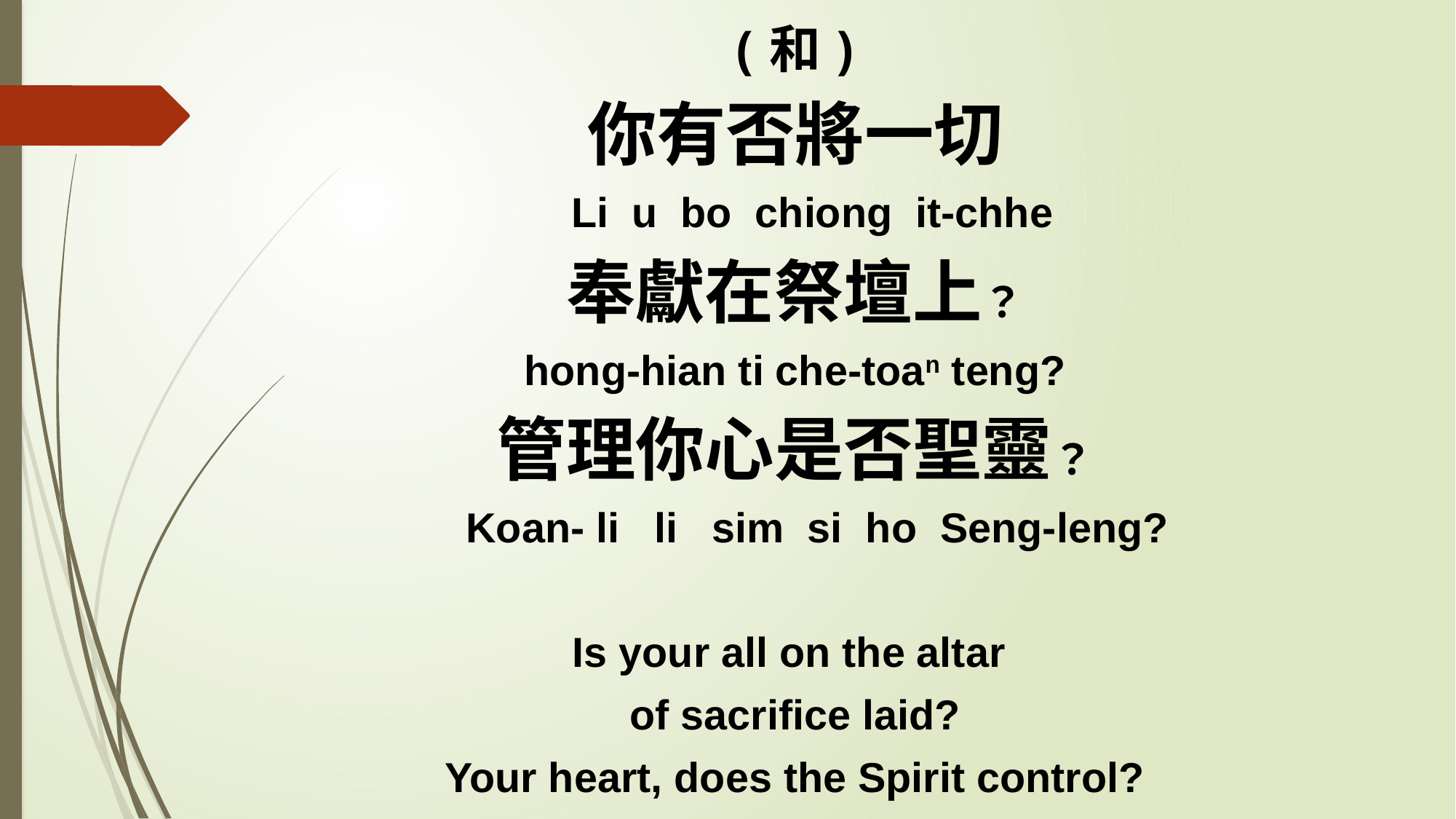

(和)
你有否將一切
    Li  u  bo  chiong  it-chhe
奉獻在祭壇上？
hong-hian ti che-toan teng?
管理你心是否聖靈？
                    Koan- li   li   sim  si  ho  Seng-leng?

Is your all on the altar
of sacrifice laid?
Your heart, does the Spirit control?